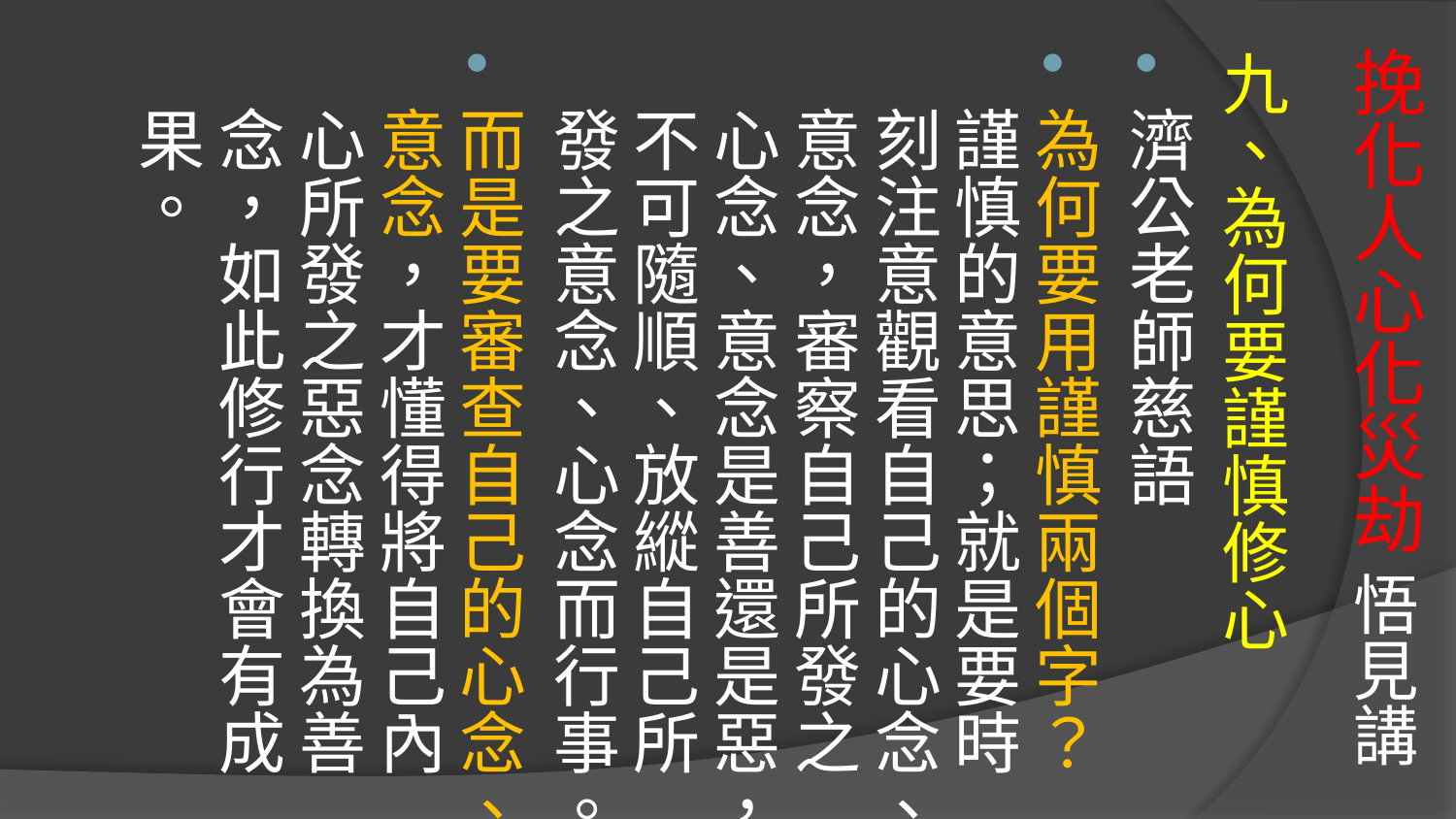

# 挽化人心化災劫 悟見講
九、為何要謹慎修心
濟公老師慈語
為何要用謹慎兩個字？謹慎的意思；就是要時刻注意觀看自己的心念、意念，審察自己所發之心念、意念是善還是惡，不可隨順、放縱自己所發之意念、心念而行事。
而是要審查自己的心念、意念，才懂得將自己內心所發之惡念轉換為善念，如此修行才會有成果。